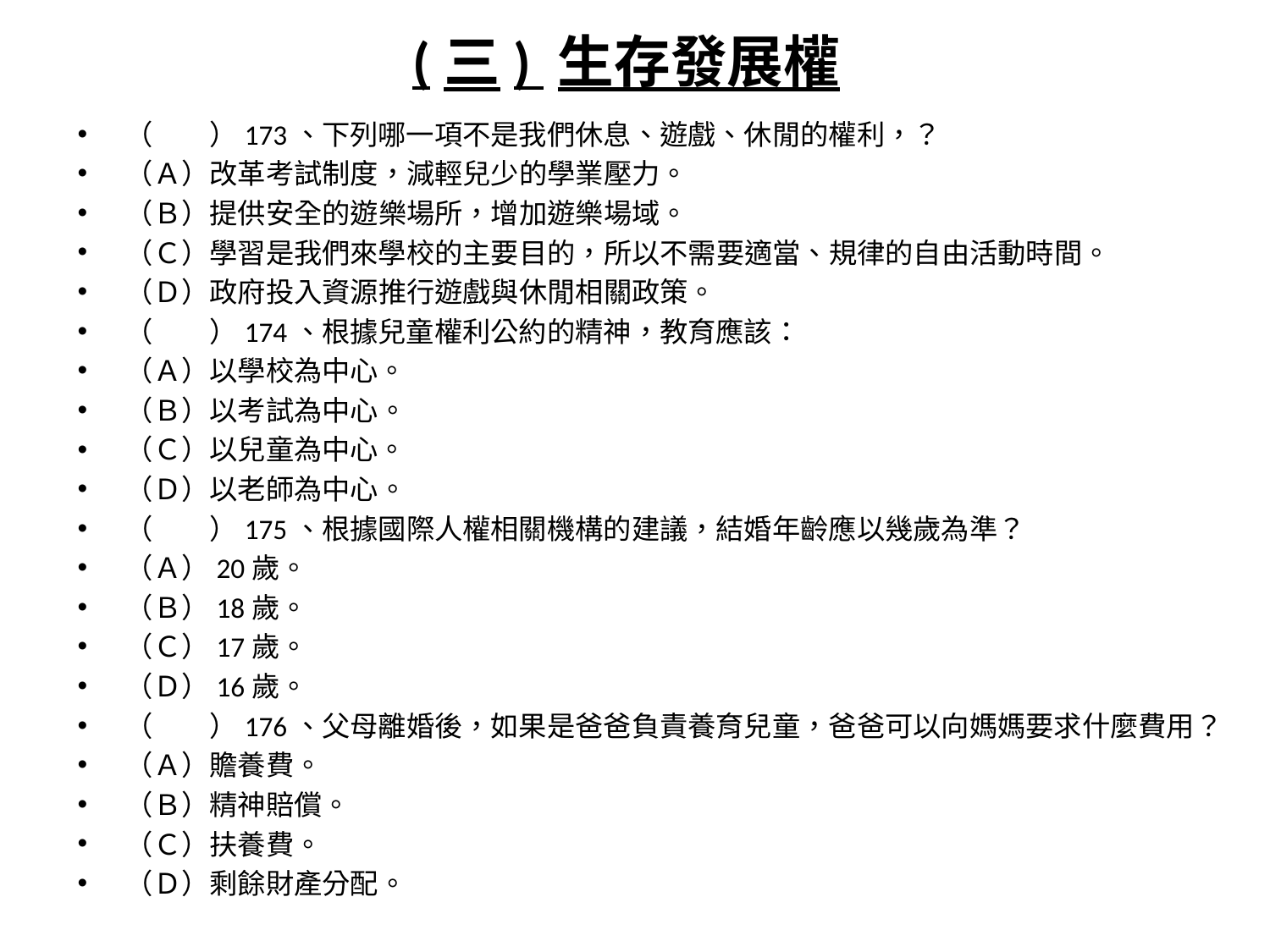

# (三) 生存發展權
（　　）173、下列哪一項不是我們休息、遊戲、休閒的權利，？
（Ａ）改革考試制度，減輕兒少的學業壓力。
（Ｂ）提供安全的遊樂場所，增加遊樂場域。
（Ｃ）學習是我們來學校的主要目的，所以不需要適當、規律的自由活動時間。
（Ｄ）政府投入資源推行遊戲與休閒相關政策。
（　　）174、根據兒童權利公約的精神，教育應該：
（Ａ）以學校為中心。
（Ｂ）以考試為中心。
（Ｃ）以兒童為中心。
（Ｄ）以老師為中心。
（　　）175、根據國際人權相關機構的建議，結婚年齡應以幾歲為準？
（Ａ）20歲。
（Ｂ）18歲。
（Ｃ）17歲。
（Ｄ）16歲。
（　　）176、父母離婚後，如果是爸爸負責養育兒童，爸爸可以向媽媽要求什麼費用？
（Ａ）贍養費。
（Ｂ）精神賠償。
（Ｃ）扶養費。
（Ｄ）剩餘財產分配。